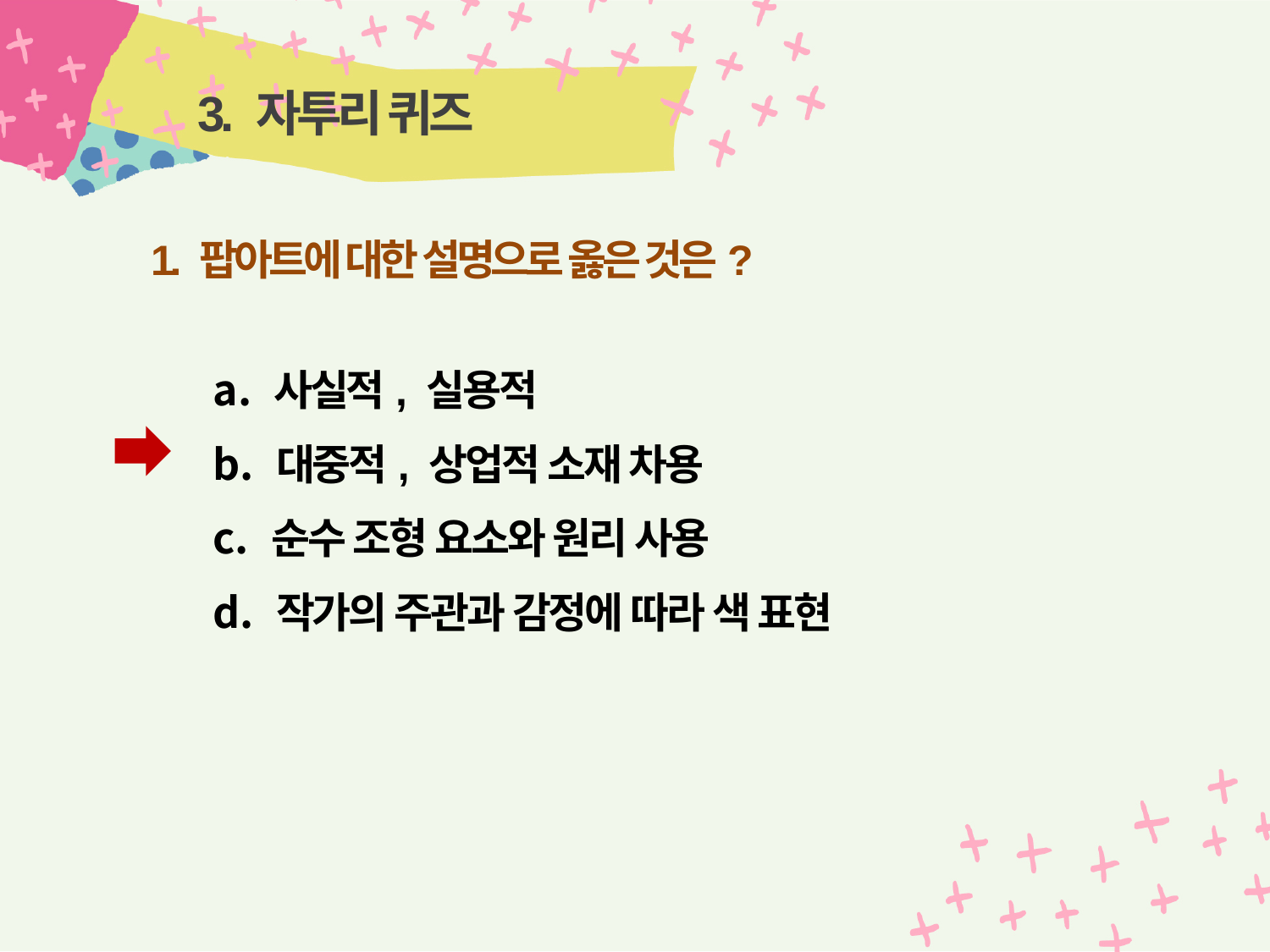

# 3. 자투리 퀴즈
1. 팝아트에 대한 설명으로 옳은 것은?

 사실적, 실용적
 대중적, 상업적 소재 차용
 순수 조형 요소와 원리 사용
 작가의 주관과 감정에 따라 색 표현